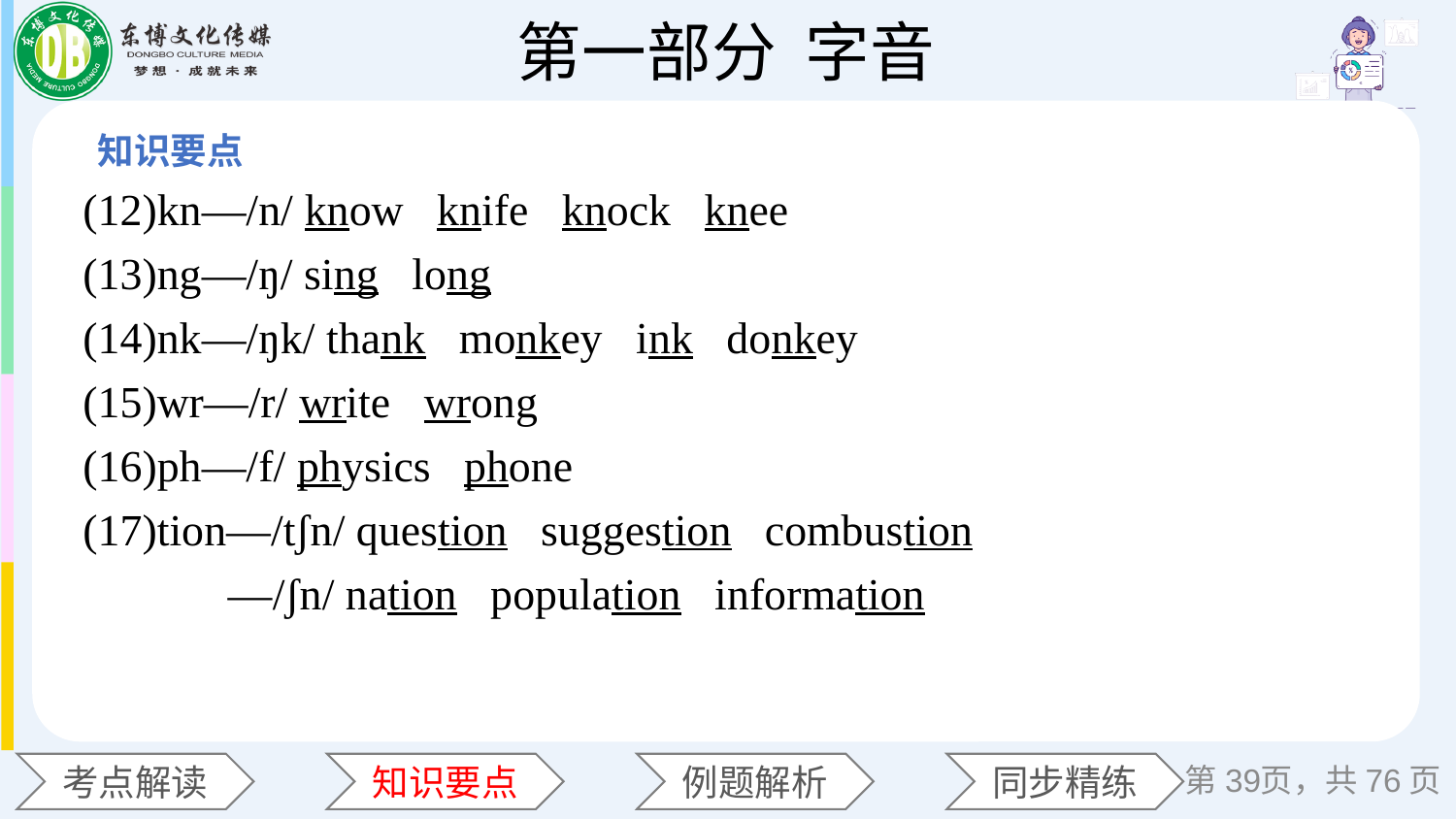

(12)kn—/n/ know   knife   knock   knee
(13)ng—/ŋ/ sing   long
(14)nk—/ŋk/ thank   monkey   ink   donkey
(15)wr—/r/ write   wrong
(16)ph—/f/ physics   phone
(17)tion—/tʃn/ question   suggestion   combustion
             —/ʃn/ nation   population   information
第39页，共76页